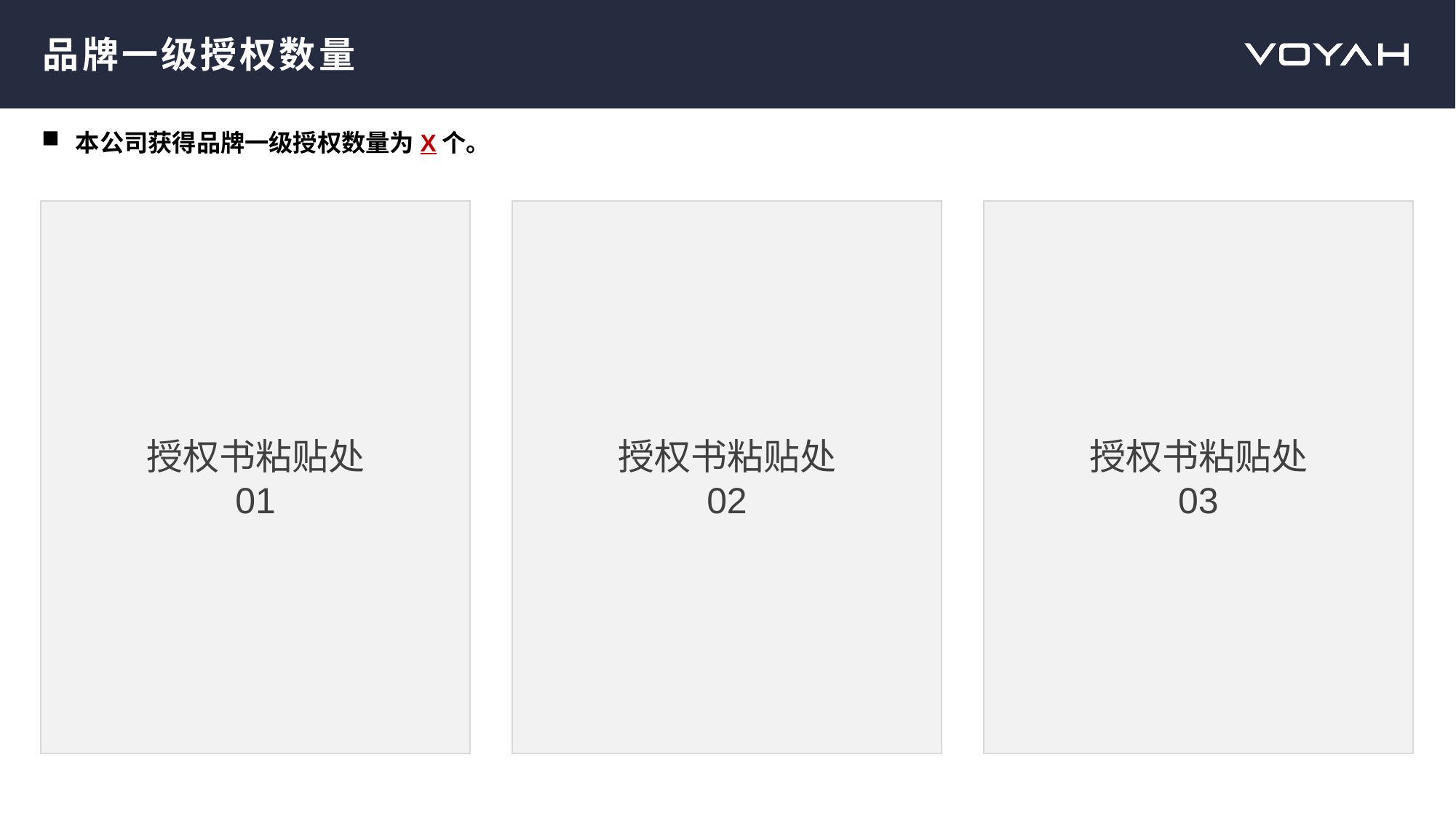

# 品牌一级授权数量
本公司获得品牌一级授权数量为X个。
授权书粘贴处
01
授权书粘贴处
02
授权书粘贴处
03